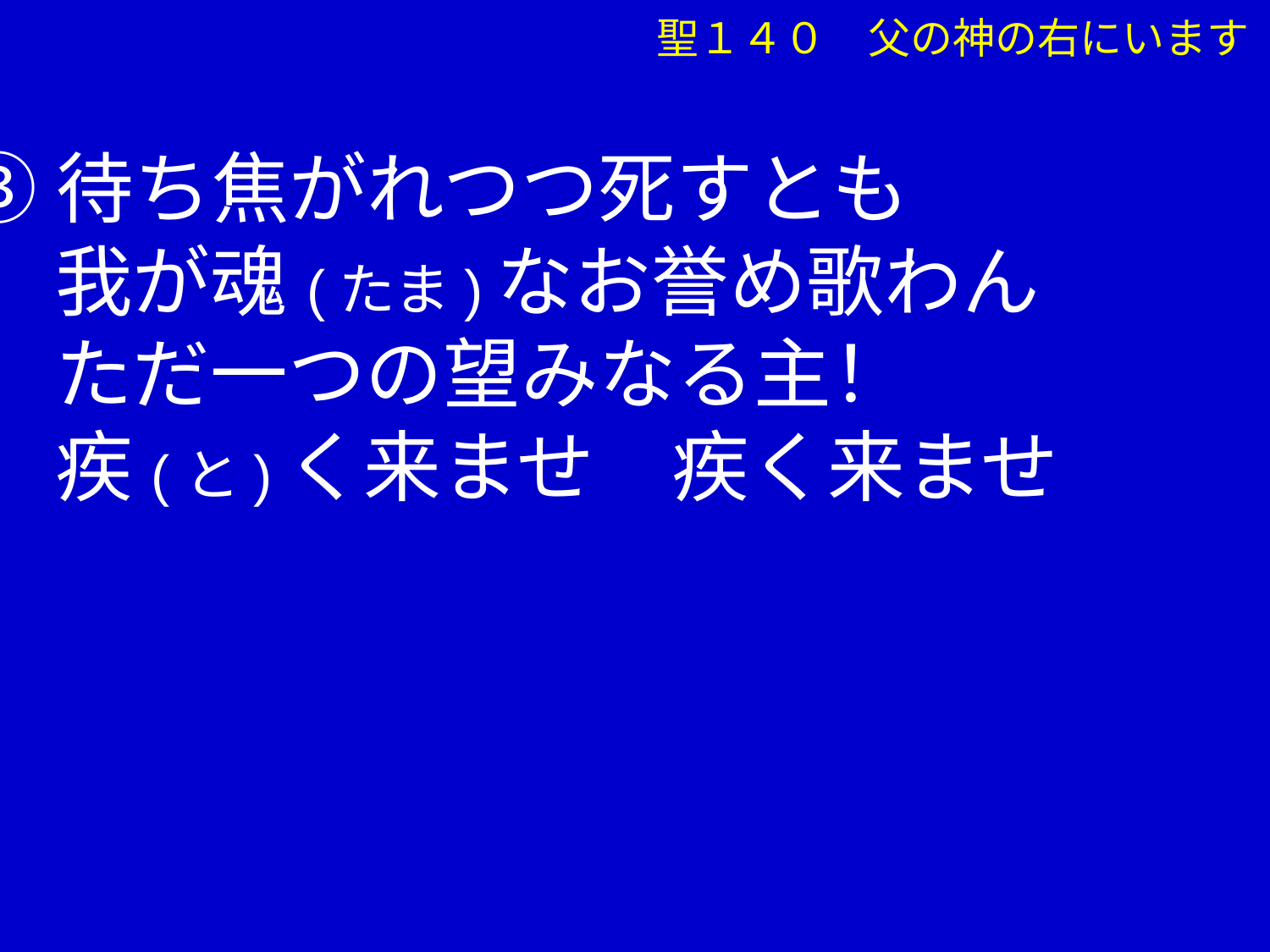

聖１４０　父の神の右にいます

③待ち焦がれつつ死すとも
　 我が魂(たま)なお誉め歌わん
　 ただ一つの望みなる主！
　 疾(と)く来ませ　疾く来ませ